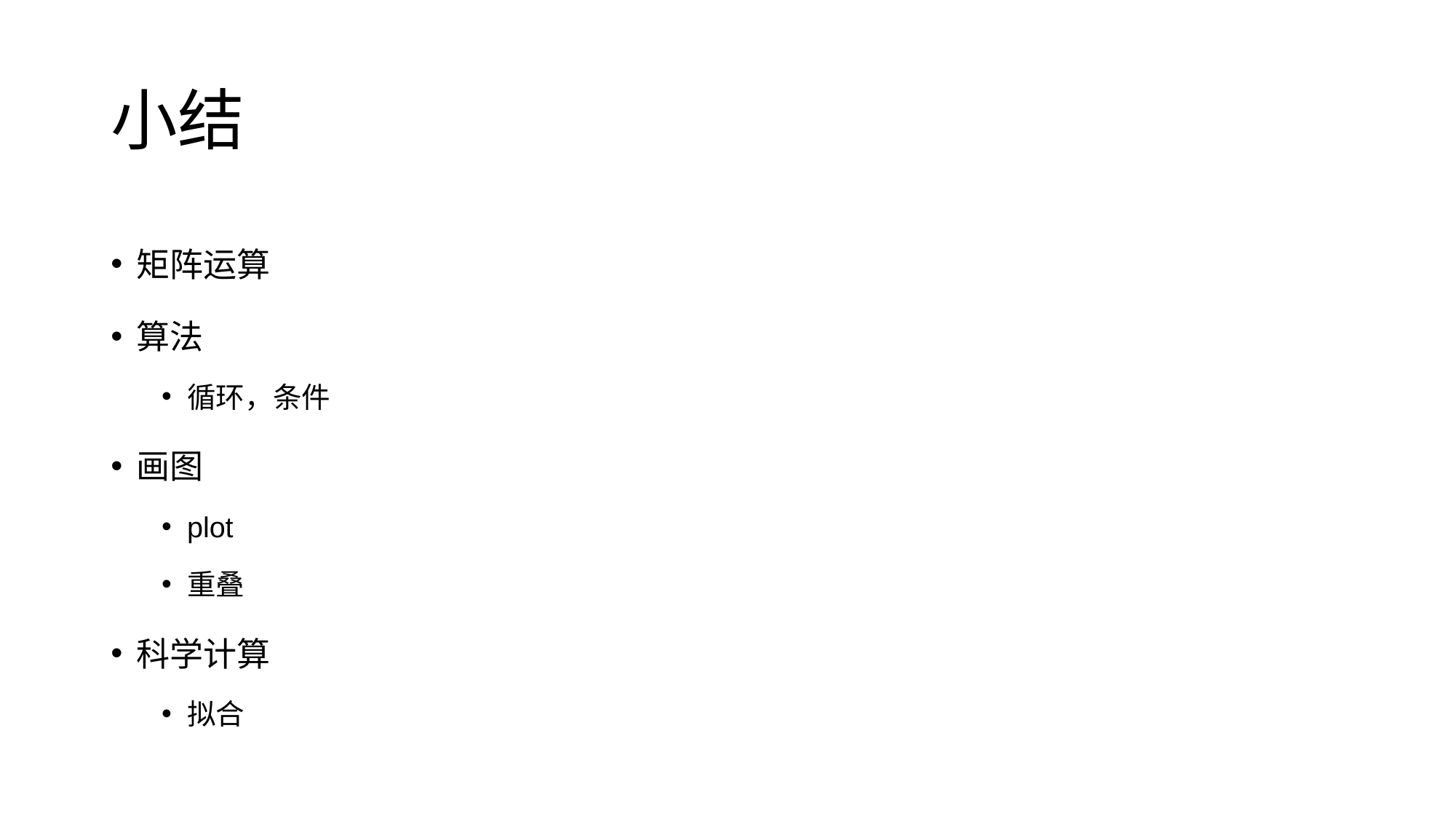

# 小结
矩阵运算
算法
循环，条件
画图
plot
重叠
科学计算
拟合